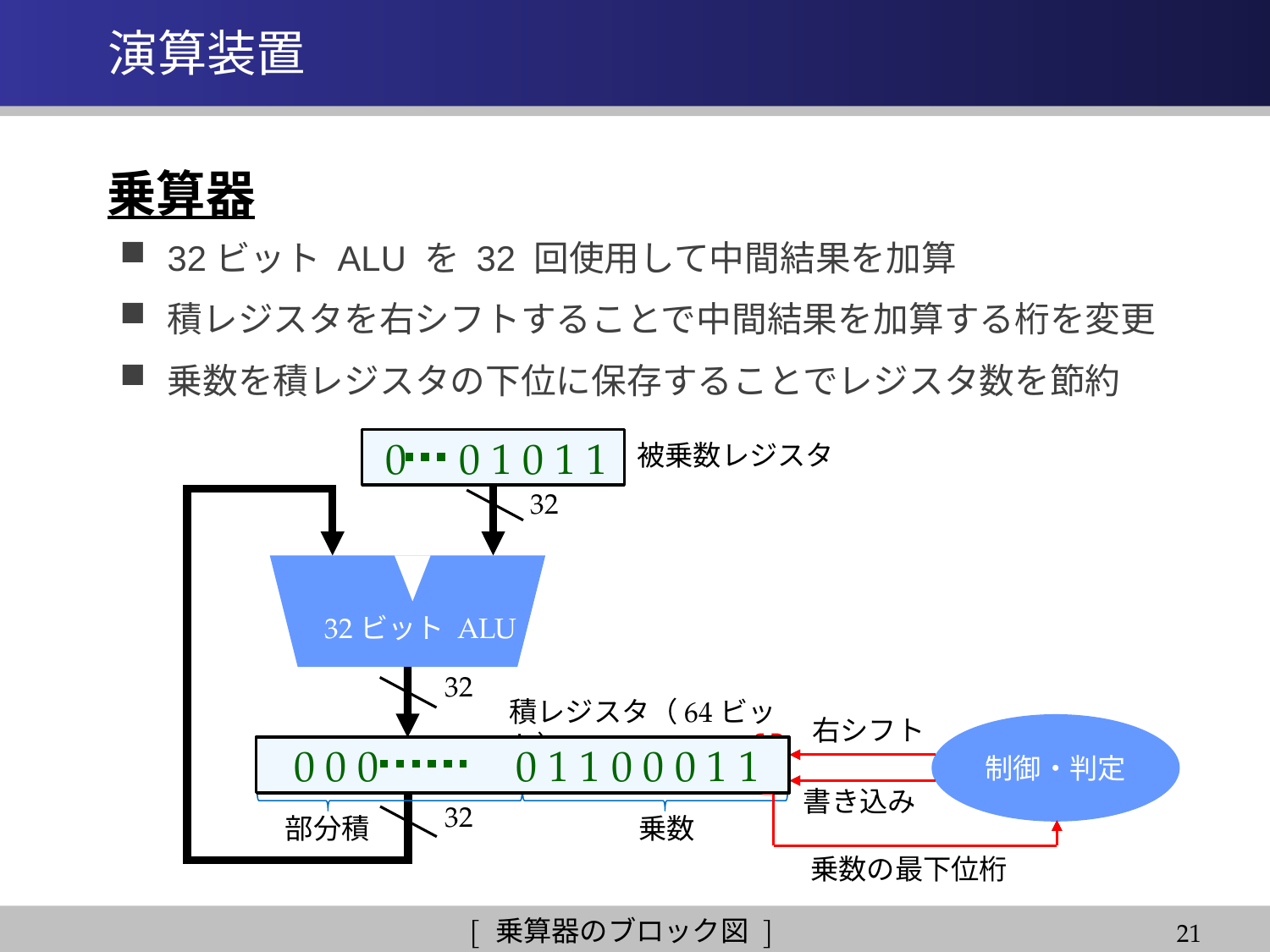

# 演算装置
乗算器
32ビット ALU を 32 回使用して中間結果を加算
積レジスタを右シフトすることで中間結果を加算する桁を変更
乗数を積レジスタの下位に保存することでレジスタ数を節約
0     0 1 0 1 1

被乗数レジスタ
32

32ビット ALU
32
積レジスタ（64ビット）
右シフト
制御・判定
0 0 0     0 1 0 1 1
0     0 1 0

0 0 0             0 1 1 0 0 0 1 1

0     0 0 0 0 0
0 0     0 1 0 1 1
0     0 1 0 0

0     0 1 0 0 1
0     0 1 0 1 1

書き込み

乗数
部分積
32
乗数の最下位桁
[ 乗算器のブロック図 ]
21